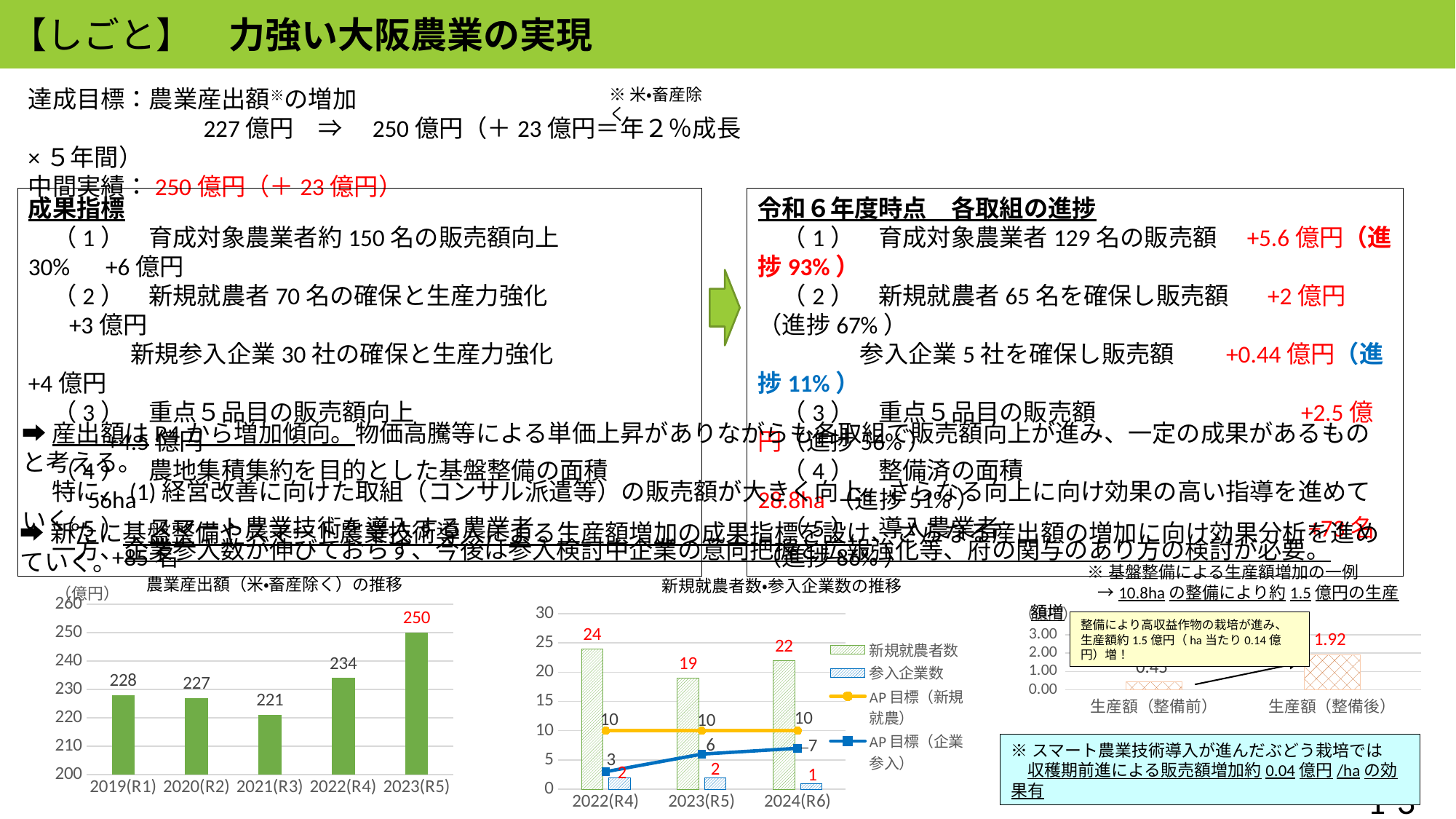

【しごと】　力強い大阪農業の実現
達成目標：農業産出額※の増加
　　　　　　　227億円　⇒　250億円（＋23億円＝年２％成長×５年間）
中間実績：250億円（＋23億円）
※米・畜産除く
成果指標
　（1）　育成対象農業者約150名の販売額向上　　　30%　+6億円
　（2）　新規就農者70名の確保と生産力強化　　     　 　　  +3億円
　　　　 新規参入企業30社の確保と生産力強化　   　  　　 +4億円
　（3）　重点５品目の販売額向上　　　　　　　　　　　 　　　+4.5億円
　（4）　農地集積集約を目的とした基盤整備の面積　　　　 　56ha
　（5）　スマート農業技術を導入する農業者　　　　　　　　 　+85名
令和６年度時点　各取組の進捗
　（1）　育成対象農業者129名の販売額　+5.6億円（進捗93%）
　（2）　新規就農者65名を確保し販売額      +2億円（進捗67%）
　　　　 参入企業5社を確保し販売額　    +0.44億円（進捗11%）
　（3）　重点５品目の販売額　　　　　　　　 +2.5億円（進捗56%）
　（4）　整備済の面積　 　　　　　　　　    　　　 28.8ha（進捗51%）
　（5）　導入農業者　　　　　　                             +73名（進捗86%）

➡産出額はR4から増加傾向。物価高騰等による単価上昇がありながらも各取組で販売額向上が進み、一定の成果があるものと考える。
　 特に、(1)経営改善に向けた取組（コンサル派遣等）の販売額が大きく向上。さらなる向上に向け効果の高い指導を進めていく。
　 一方、企業参入数が伸びておらず、今後は参入検討中企業の意向把握と広報強化等、府の関与のあり方の検討が必要。
➡新たに基盤整備やスマート農業技術導入による生産額増加の成果指標を設け、さらなる産出額の増加に向け効果分析を進めていく。
※基盤整備による生産額増加の一例
　　　　→10.8haの整備により約1.5億円の生産額増

### Chart

| Category |  |
|---|---|
| 2019(R1) | 228.0 |
| 2020(R2) | 227.0 |
| 2021(R3) | 221.0 |
| 2022(R4) | 234.0 |
| 2023(R5) | 250.0 |
農業産出額（米・畜産除く）の推移
新規就農者数・参入企業数の推移

### Chart

| Category |  |
|---|---|
| 生産額（整備前） | 0.45 |
| 生産額（整備後） | 1.92 |

### Chart

| Category |  |  |  |  |
|---|---|---|---|---|
| 2022(R4) | 24.0 | 2.0 | 10.0 | 3.0 |
| 2023(R5) | 19.0 | 2.0 | 10.0 | 6.0 |
| 2024(R6) | 22.0 | 1.0 | 10.0 | 7.0 |
整備により高収益作物の栽培が進み、
生産額約1.5億円（ha当たり0.14億円）増！
※スマート農業技術導入が進んだぶどう栽培では
　収穫期前進による販売額増加約0.04億円/haの効果有
1-3